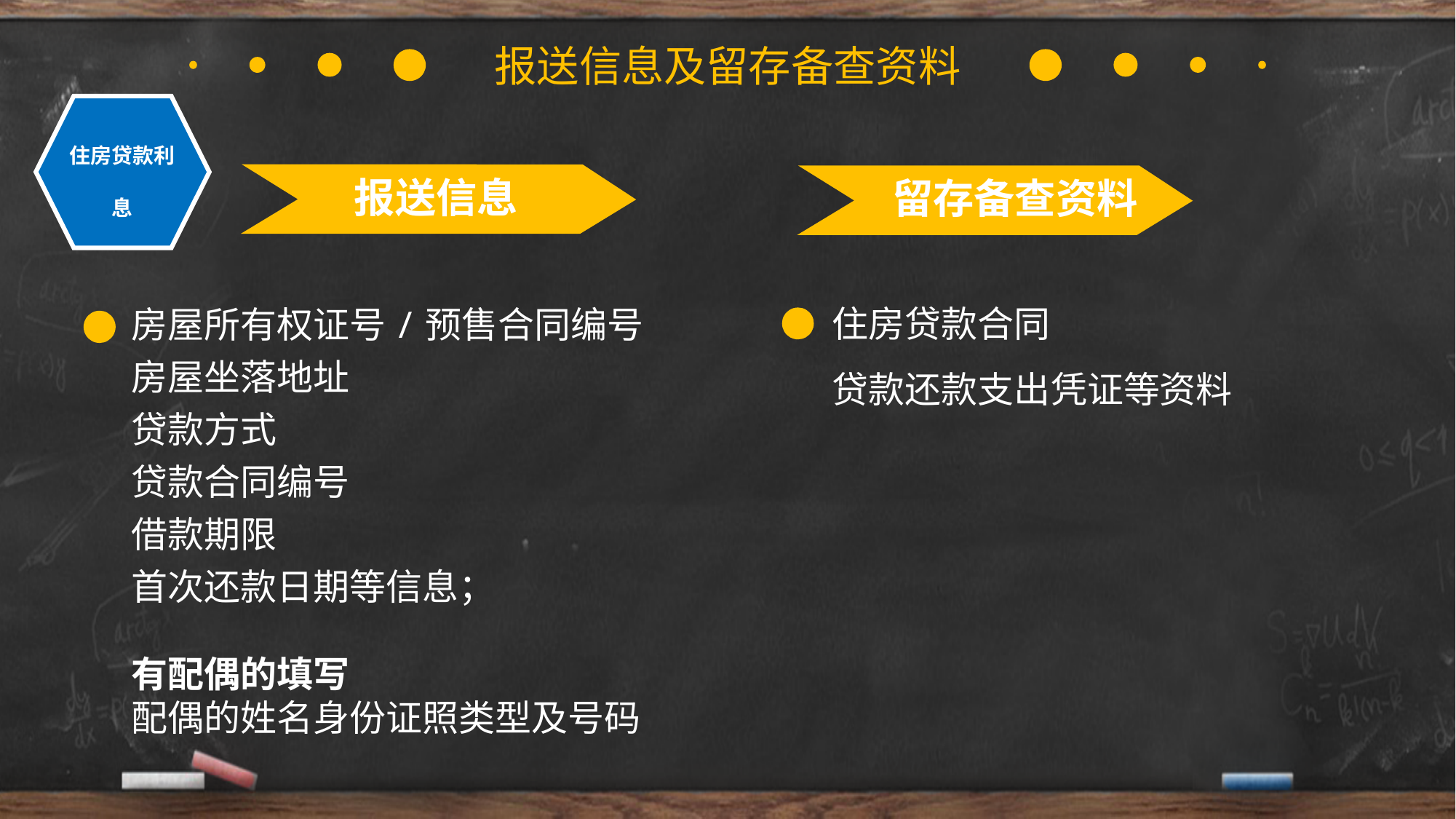

报送信息及留存备查资料

住房贷款利息

报送信息

留存备查资料
住房贷款合同
贷款还款支出凭证等资料
房屋所有权证号/预售合同编号
房屋坐落地址
贷款方式
贷款合同编号
借款期限
首次还款日期等信息；

有配偶的填写
配偶的姓名身份证照类型及号码